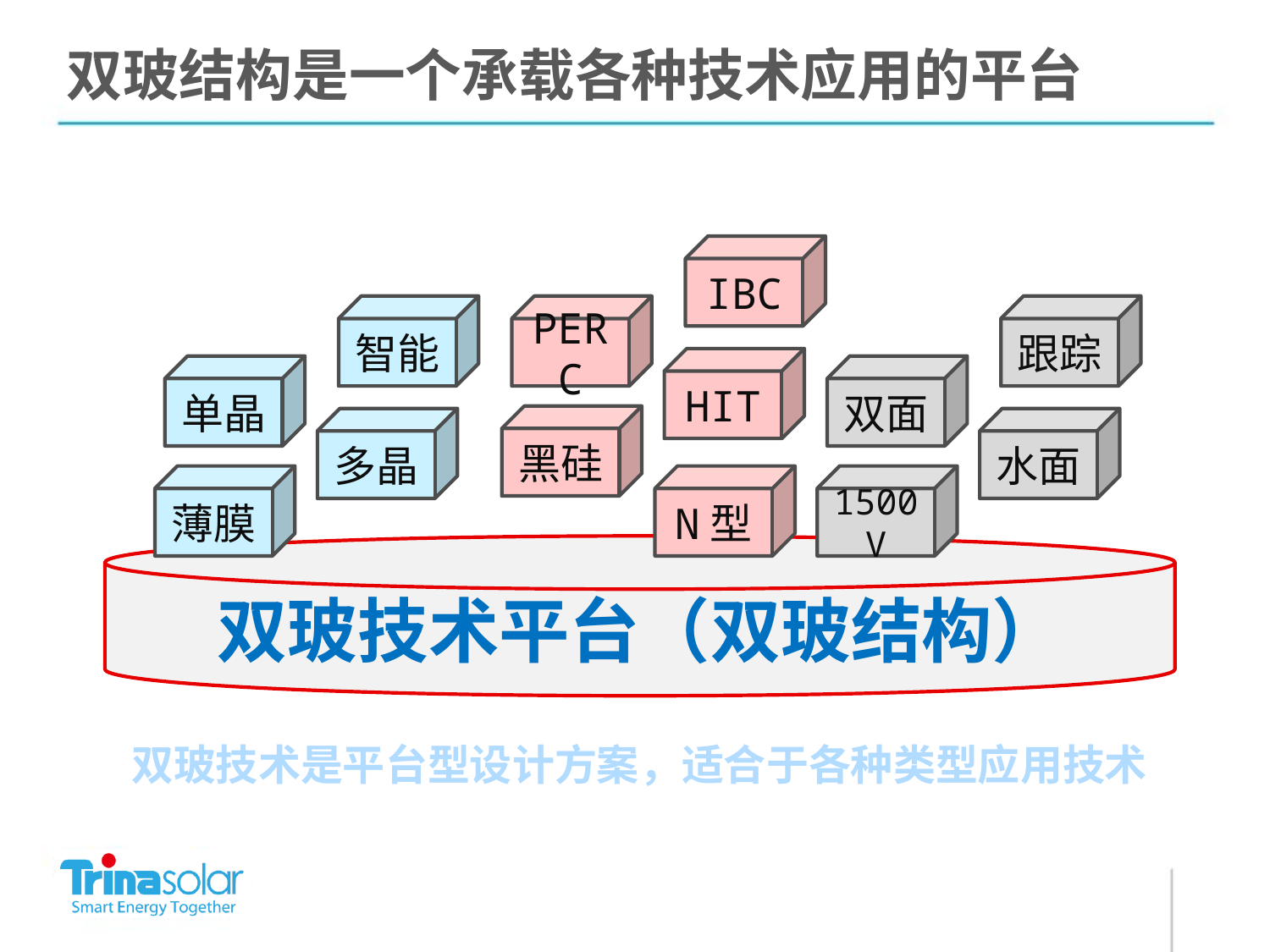

双玻结构是一个承载各种技术应用的平台
IBC
智能
PERC
跟踪
HIT
单晶
双面
黑硅
多晶
水面
薄膜
N型
1500V
双玻技术平台（双玻结构）
双玻技术是平台型设计方案，适合于各种类型应用技术